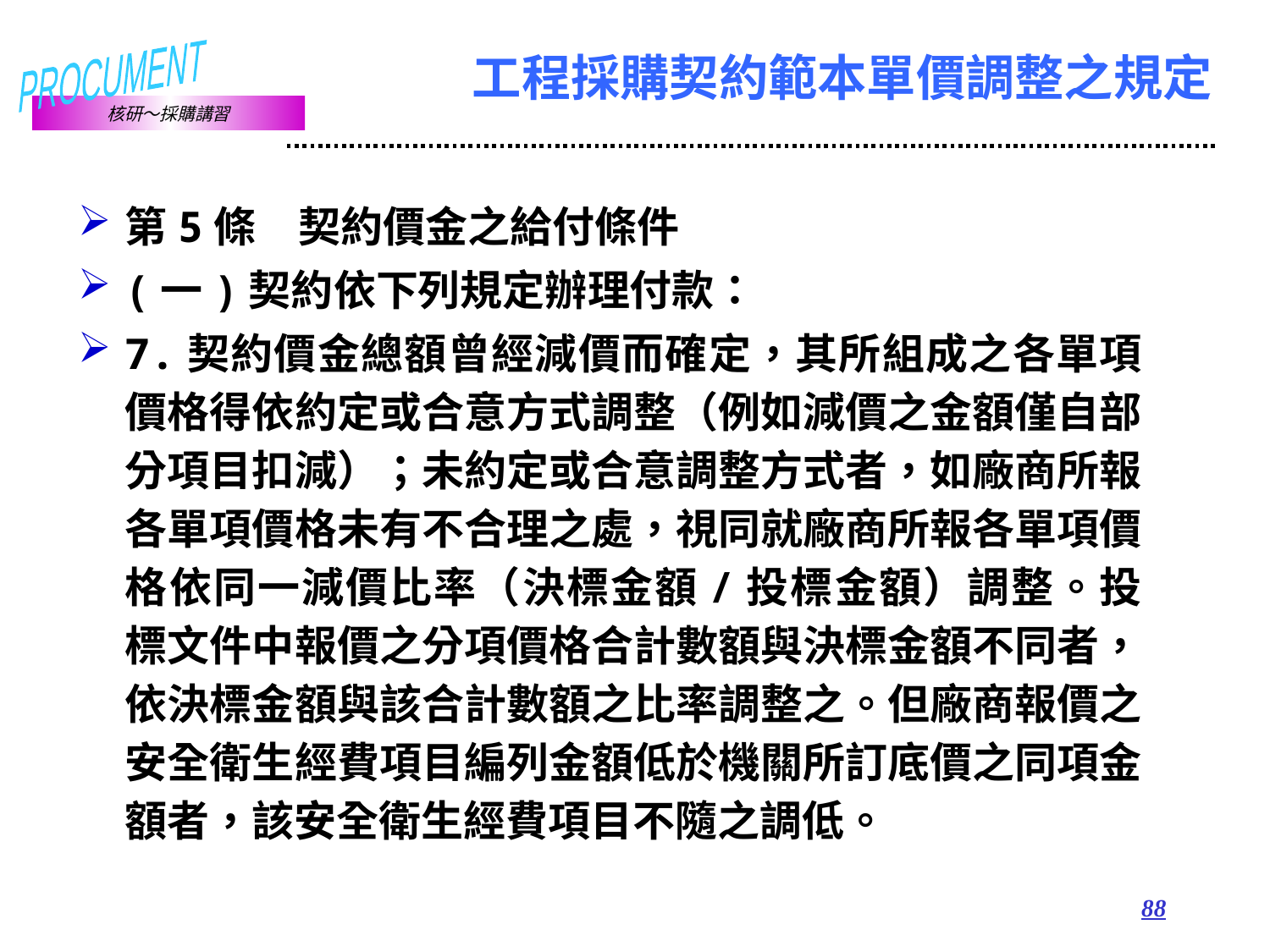

# 工程採購契約範本單價調整之規定
第5條　契約價金之給付條件
(一)契約依下列規定辦理付款：
7.契約價金總額曾經減價而確定，其所組成之各單項價格得依約定或合意方式調整（例如減價之金額僅自部分項目扣減）；未約定或合意調整方式者，如廠商所報各單項價格未有不合理之處，視同就廠商所報各單項價格依同一減價比率（決標金額/投標金額）調整。投標文件中報價之分項價格合計數額與決標金額不同者，依決標金額與該合計數額之比率調整之。但廠商報價之安全衛生經費項目編列金額低於機關所訂底價之同項金額者，該安全衛生經費項目不隨之調低。
88